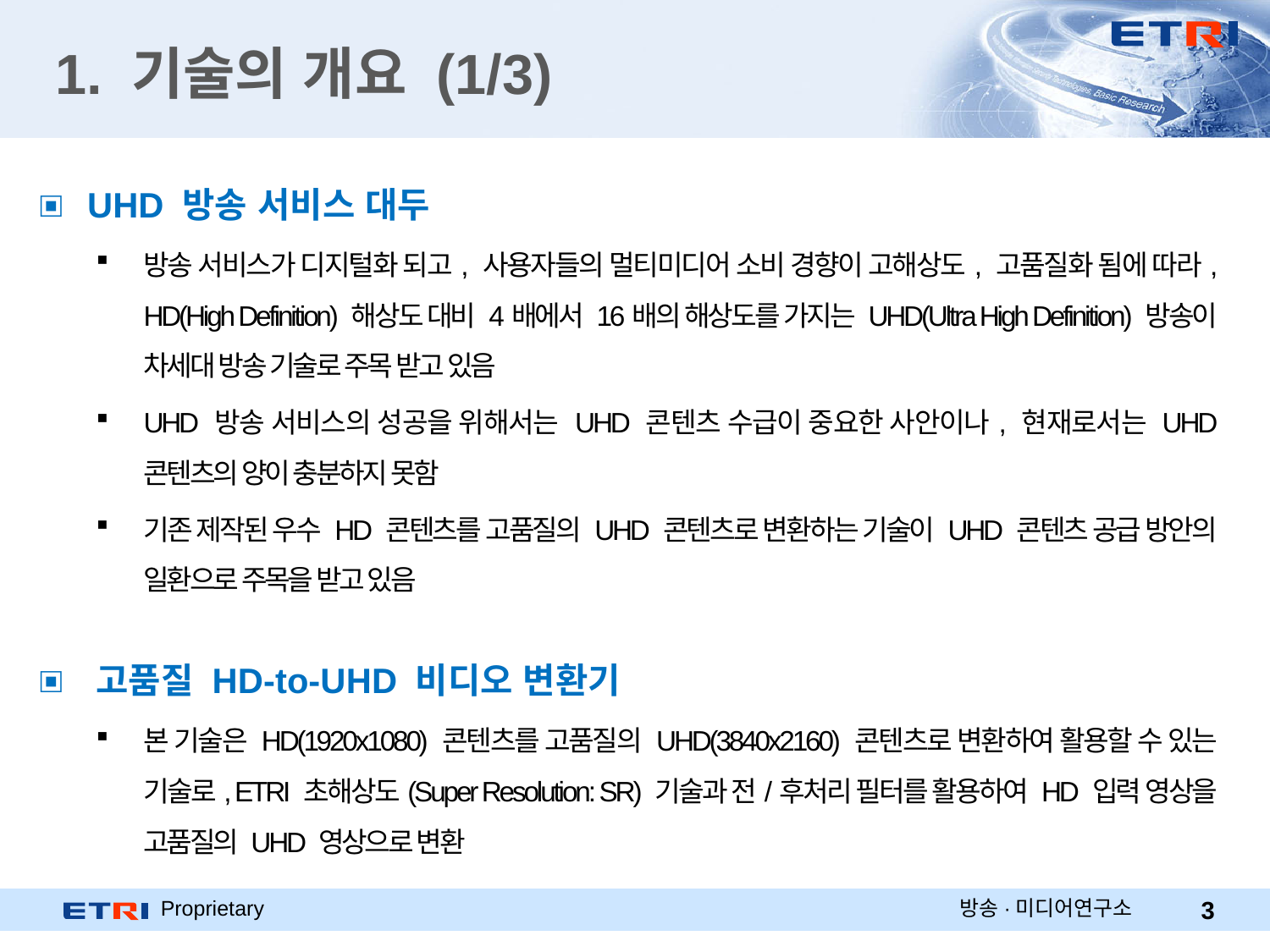

# 1. 기술의 개요 (1/3)
 UHD 방송 서비스 대두
방송 서비스가 디지털화 되고, 사용자들의 멀티미디어 소비 경향이 고해상도, 고품질화 됨에 따라, HD(High Definition) 해상도 대비 4배에서 16배의 해상도를 가지는 UHD(Ultra High Definition) 방송이 차세대 방송 기술로 주목 받고 있음
UHD 방송 서비스의 성공을 위해서는 UHD 콘텐츠 수급이 중요한 사안이나, 현재로서는 UHD 콘텐츠의 양이 충분하지 못함
기존 제작된 우수 HD 콘텐츠를 고품질의 UHD 콘텐츠로 변환하는 기술이 UHD 콘텐츠 공급 방안의 일환으로 주목을 받고 있음

 고품질 HD-to-UHD 비디오 변환기
본 기술은 HD(1920x1080) 콘텐츠를 고품질의 UHD(3840x2160) 콘텐츠로 변환하여 활용할 수 있는 기술로, ETRI 초해상도(Super Resolution: SR) 기술과 전/후처리 필터를 활용하여 HD 입력 영상을 고품질의 UHD 영상으로 변환

방송·미디어연구소
3